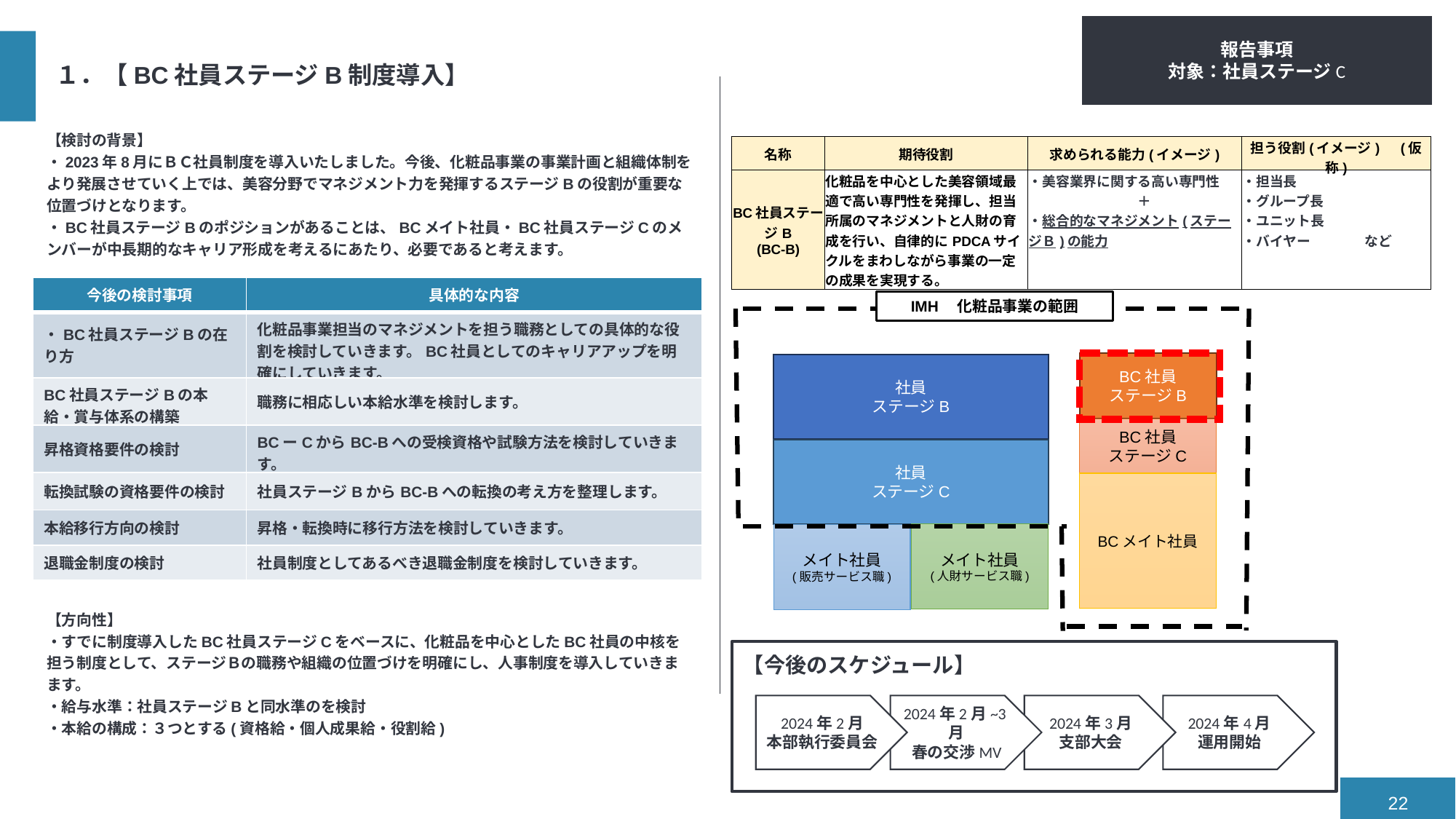

報告事項
対象：社員ステージC
# １．【BC社員ステージB制度導入】
【検討の背景】
・2023年8月にＢＣ社員制度を導入いたしました。今後、化粧品事業の事業計画と組織体制をより発展させていく上では、美容分野でマネジメント力を発揮するステージBの役割が重要な位置づけとなります。
・BC社員ステージBのポジションがあることは、BCメイト社員・BC社員ステージCのメンバーが中長期的なキャリア形成を考えるにあたり、必要であると考えます。

【方向性】
・すでに制度導入したBC社員ステージCをベースに、化粧品を中心としたBC社員の中核を担う制度として、ステージＢの職務や組織の位置づけを明確にし、人事制度を導入していきまます。
・給与水準：社員ステージBと同水準のを検討
・本給の構成：３つとする(資格給・個人成果給・役割給)

| 名称 | 期待役割 | 求められる能力(イメージ) | 担う役割(イメージ)　(仮称) |
| --- | --- | --- | --- |
| BC社員ステージB (BC-B) | 化粧品を中心とした美容領域最適で高い専門性を発揮し、担当所属のマネジメントと人財の育成を行い、自律的にPDCAサイクルをまわしながら事業の一定の成果を実現する。 | ・美容業界に関する高い専門性 　　　　　　　　＋ ・総合的なマネジメント(ステージＢ)の能力 | ・担当長 ・グループ長 ・ユニット長 ・バイヤー　　　　など |
| 今後の検討事項 | 具体的な内容 |
| --- | --- |
| ・BC社員ステージBの在り方 | 化粧品事業担当のマネジメントを担う職務としての具体的な役割を検討していきます。BC社員としてのキャリアアップを明確にしていきます。 |
| BC社員ステージBの本給・賞与体系の構築 | 職務に相応しい本給水準を検討します。 |
| 昇格資格要件の検討 | BCーCからBC-Bへの受検資格や試験方法を検討していきます。 |
| 転換試験の資格要件の検討 | 社員ステージBからBC-Bへの転換の考え方を整理します。 |
| 本給移行方向の検討 | 昇格・転換時に移行方法を検討していきます。 |
| 退職金制度の検討 | 社員制度としてあるべき退職金制度を検討していきます。 |
IMH　化粧品事業の範囲
BC社員
ステージB
社員
ステージB
BC社員
ステージC
社員
ステージC
BCメイト社員
メイト社員
(人財サービス職)
メイト社員
(販売サービス職)

【今後のスケジュール】
2024年2月
本部執行委員会
2024年3月
支部大会
2024年4月
運用開始
2024年2月~3月
春の交渉MV
22